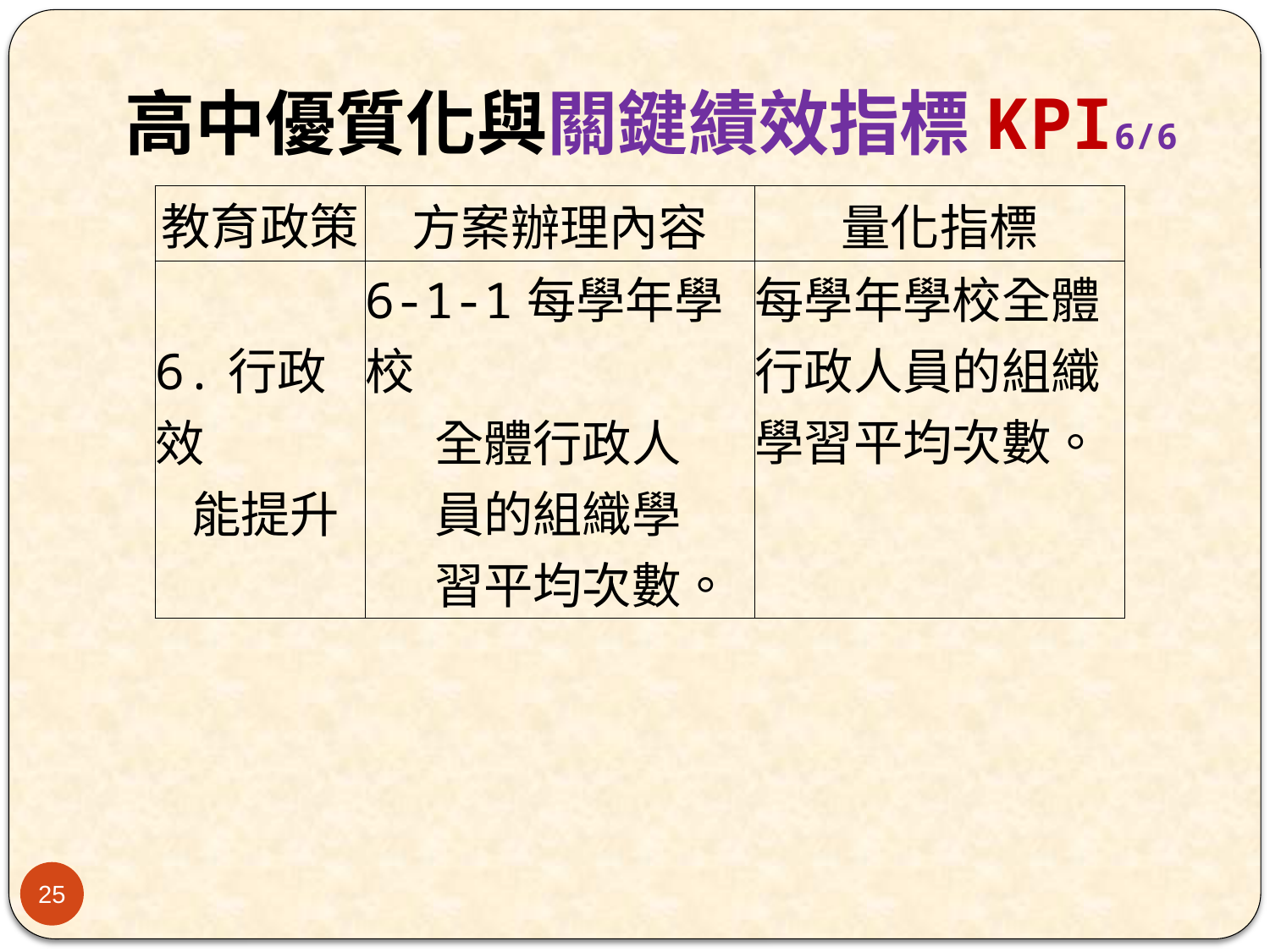

# 高中優質化與關鍵績效指標KPI6/6
| 教育政策 | 方案辦理內容 | 量化指標 |
| --- | --- | --- |
| 6.行政效 能提升 | 6-1-1每學年學校 全體行政人 員的組織學 習平均次數。 | 每學年學校全體行政人員的組織學習平均次數。 |
25